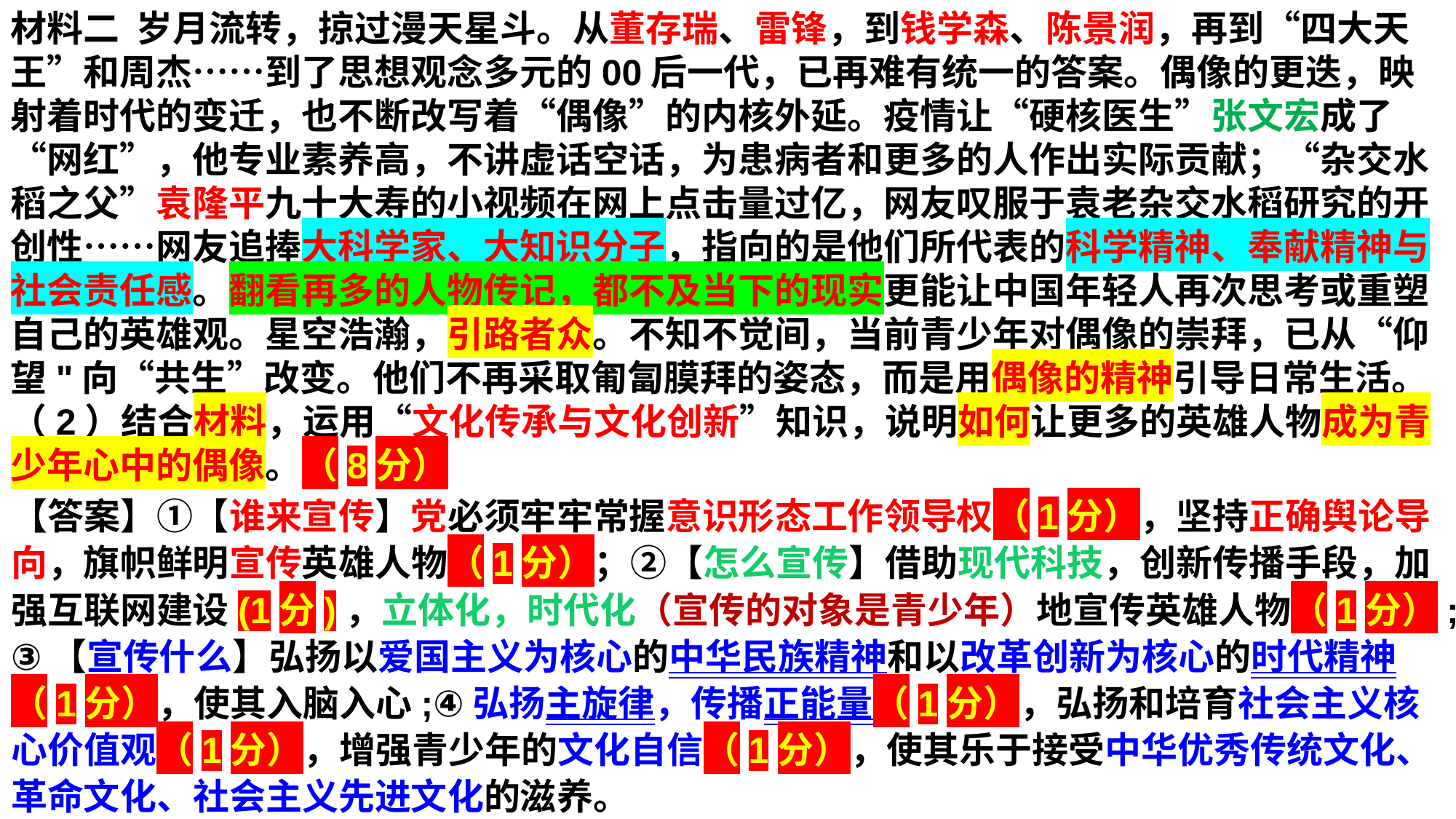

材料二  岁月流转，掠过漫天星斗。从董存瑞、雷锋，到钱学森、陈景润，再到“四大天王”和周杰……到了思想观念多元的00后一代，已再难有统一的答案。偶像的更迭，映射着时代的变迁，也不断改写着“偶像”的内核外延。疫情让“硬核医生”张文宏成了“网红”，他专业素养高，不讲虚话空话，为患病者和更多的人作出实际贡献；“杂交水稻之父”袁隆平九十大寿的小视频在网上点击量过亿，网友叹服于袁老杂交水稻研究的开创性……网友追捧大科学家、大知识分子，指向的是他们所代表的科学精神、奉献精神与社会责任感。翻看再多的人物传记，都不及当下的现实更能让中国年轻人再次思考或重塑自己的英雄观。星空浩瀚，引路者众。不知不觉间，当前青少年对偶像的崇拜，已从“仰望"向“共生”改变。他们不再采取匍匐膜拜的姿态，而是用偶像的精神引导日常生活。（2）结合材料，运用“文化传承与文化创新”知识，说明如何让更多的英雄人物成为青少年心中的偶像。（8分）
【答案】①【谁来宣传】党必须牢牢常握意识形态工作领导权（1分），坚持正确舆论导向，旗帜鲜明宣传英雄人物（1分）；②【怎么宣传】借助现代科技，创新传播手段，加强互联网建设(1分)，立体化，时代化（宣传的对象是青少年）地宣传英雄人物（1分）;③【宣传什么】弘扬以爱国主义为核心的中华民族精神和以改革创新为核心的时代精神（1分），使其入脑入心;④弘扬主旋律，传播正能量（1分），弘扬和培育社会主义核心价值观（1分），增强青少年的文化自信（1分），使其乐于接受中华优秀传统文化、革命文化、社会主义先进文化的滋养。